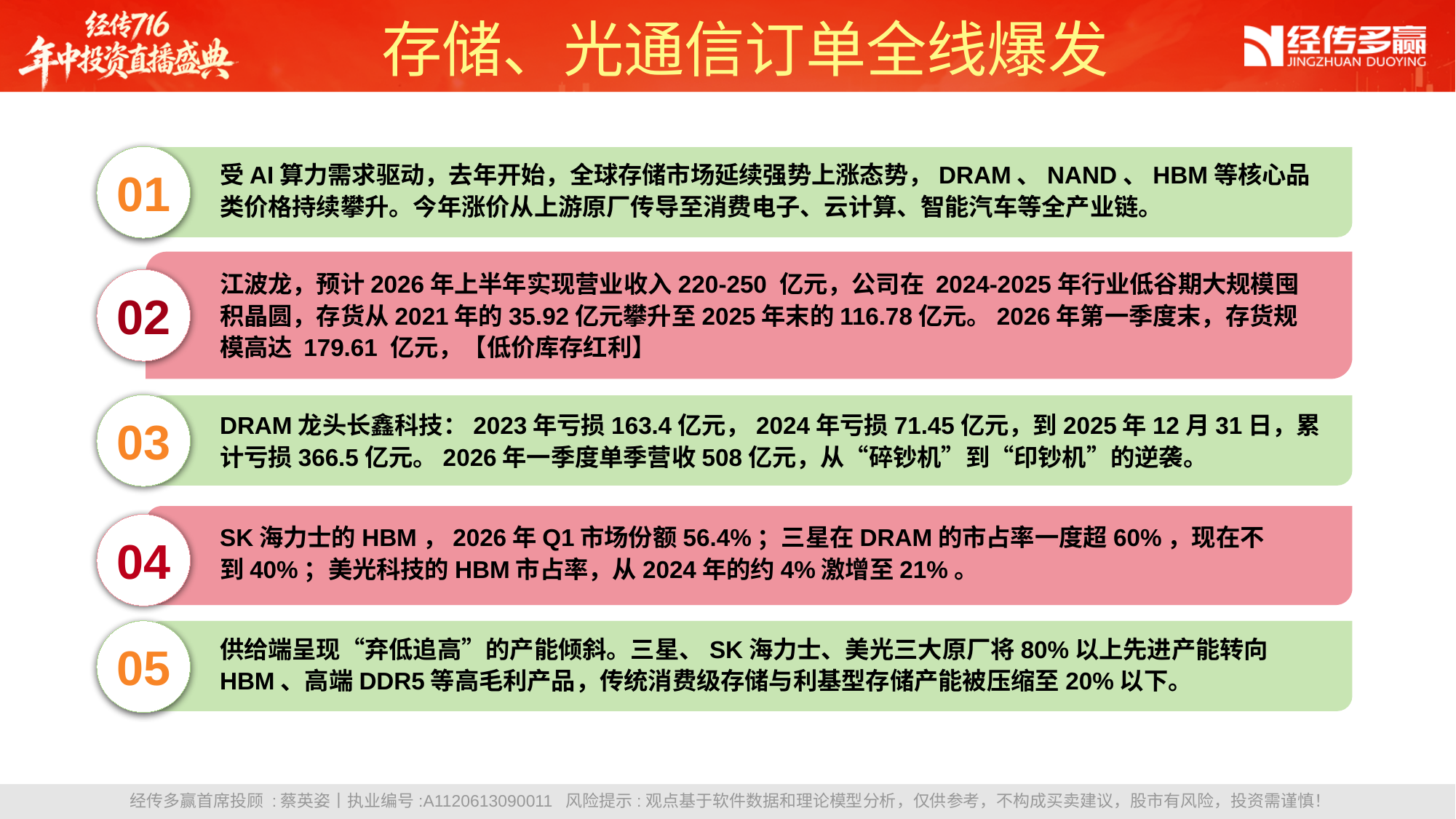

存储、光通信订单全线爆发

受AI算力需求驱动，去年开始，全球存储市场延续强势上涨态势，DRAM、NAND、HBM等核心品类价格持续攀升。今年涨价从上游原厂传导至消费电子、云计算、智能汽车等全产业链。
01

江波龙，预计2026年上半年实现营业收入‌220-250 亿元‌，公司在 2024-2025年行业低谷期大规模囤积晶圆，存货从2021年的35.92亿元攀升至2025年末的116.78亿元。2026年第一季度末，存货规模高达 179.61 亿元，【低价库存红利】

02

DRAM龙头长鑫科技：2023年亏损163.4亿元，2024年亏损71.45亿元，到2025年12月31日，累计亏损366.5亿元。2026年一季度单季营收‌508亿元，从“碎钞机”到“印钞机”的逆袭‌‌。
03

SK海力士的‌HBM，2026年Q1市场份额56.4%‌；三星在DRAM的市占率一度超60%，现在不到40%；美光科技的HBM市占率，从2024年的约4%激增至21%。

04

供给端呈现“弃低追高”的产能倾斜。三星、SK海力士、美光三大原厂将80%以上先进产能转向HBM、高端DDR5等高毛利产品，传统消费级存储与利基型存储产能被压缩至20%以下。
05